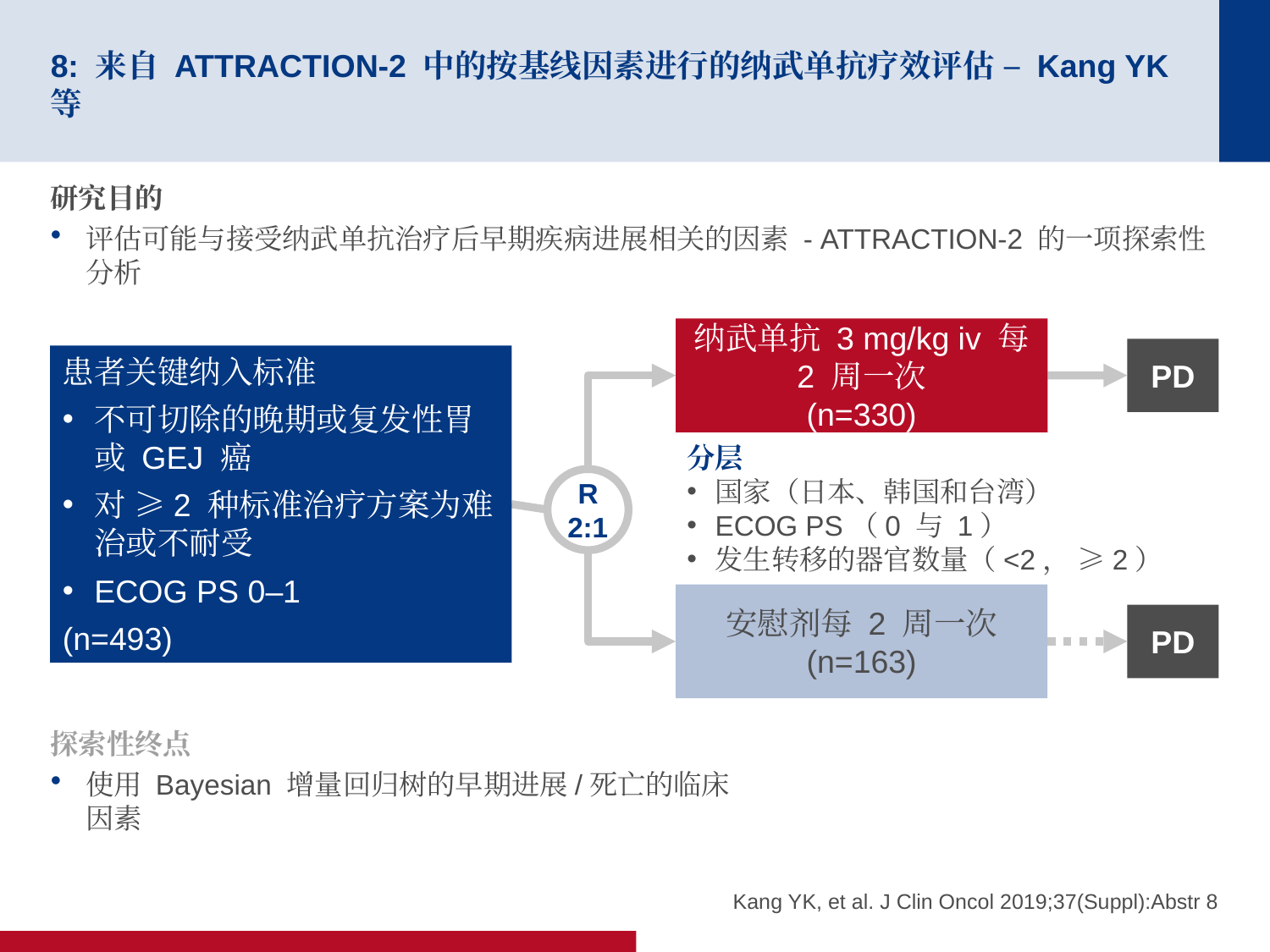

# 8: 来自 ATTRACTION-2 中的按基线因素进行的纳武单抗疗效评估 – Kang YK 等
研究目的
评估可能与接受纳武单抗治疗后早期疾病进展相关的因素 - ATTRACTION-2 的一项探索性分析
纳武单抗 3 mg/kg iv 每 2 周一次
(n=330)
PD
患者关键纳入标准
不可切除的晚期或复发性胃或 GEJ 癌
对 ≥2 种标准治疗方案为难治或不耐受
ECOG PS 0–1
(n=493)
分层
国家（日本、韩国和台湾）
ECOG PS（0 与 1）
发生转移的器官数量（<2， ≥2）
R
2:1
安慰剂每 2 周一次
(n=163)
PD
探索性终点
使用 Bayesian 增量回归树的早期进展/死亡的临床因素
Kang YK, et al. J Clin Oncol 2019;37(Suppl):Abstr 8